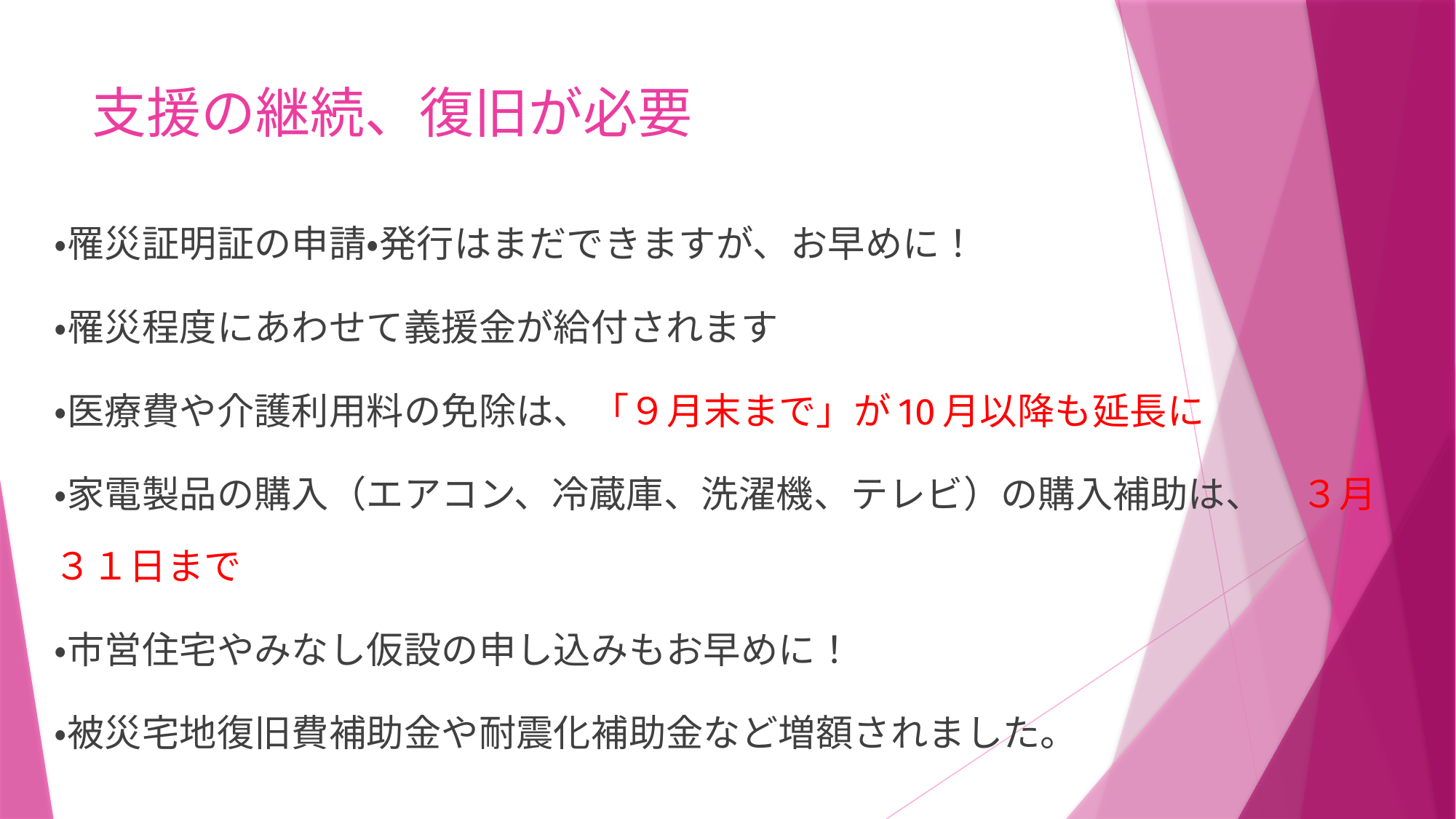

# 支援の継続、復旧が必要
・罹災証明証の申請・発行はまだできますが、お早めに！
・罹災程度にあわせて義援金が給付されます
・医療費や介護利用料の免除は、「９月末まで」が10月以降も延長に
・家電製品の購入（エアコン、冷蔵庫、洗濯機、テレビ）の購入補助は、　３月３１日まで
・市営住宅やみなし仮設の申し込みもお早めに！
・被災宅地復旧費補助金や耐震化補助金など増額されました。